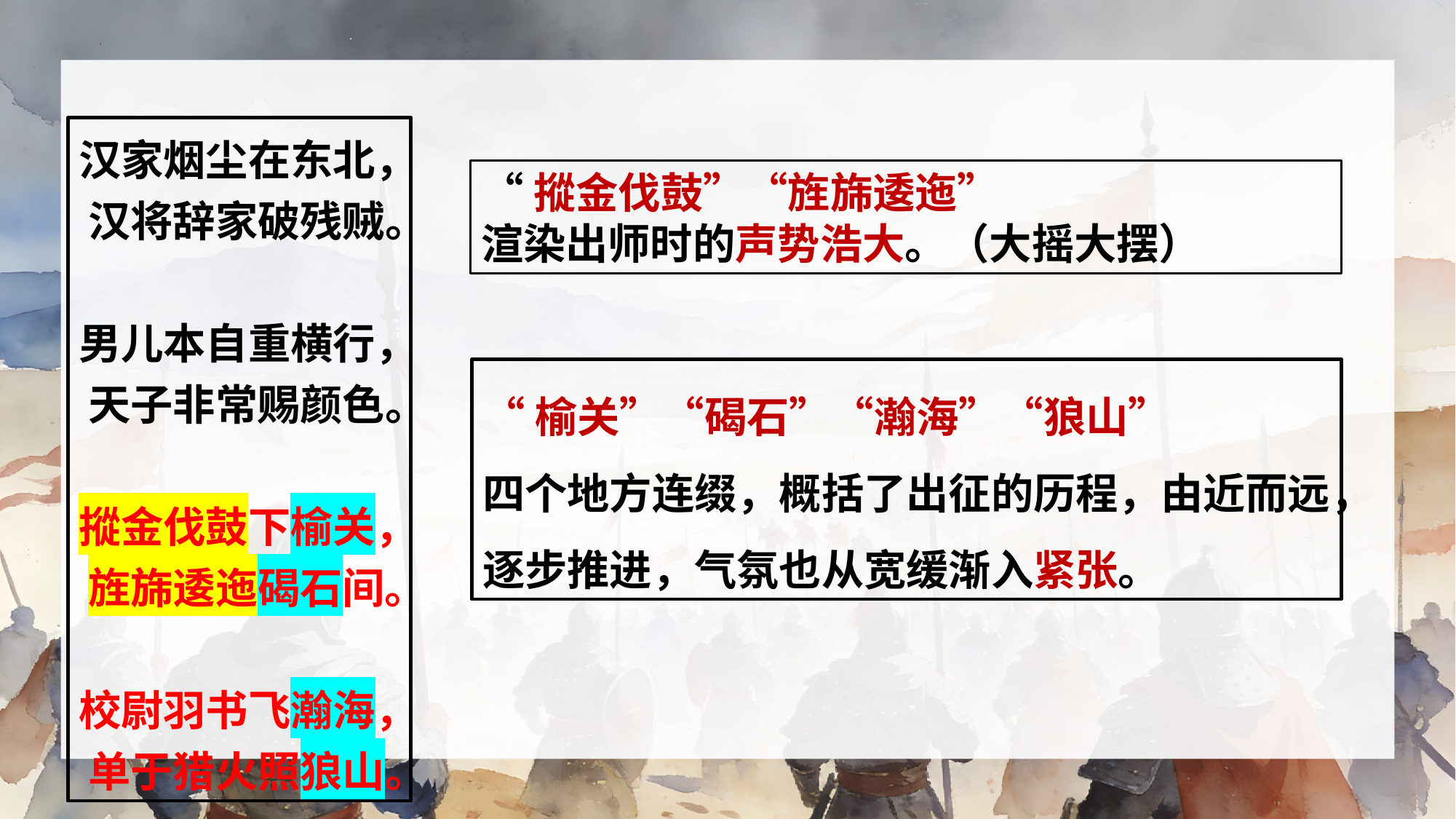

汉家烟尘在东北， 汉将辞家破残贼。
男儿本自重横行， 天子非常赐颜色。
摐金伐鼓下榆关， 旌旆逶迤碣石间。
校尉羽书飞瀚海， 单于猎火照狼山。
“摐金伐鼓”“旌旆逶迤”
渲染出师时的声势浩大。（大摇大摆）
“榆关”“碣石”“瀚海”“狼山”
四个地方连缀，概括了出征的历程，由近而远，逐步推进，气氛也从宽缓渐入紧张。